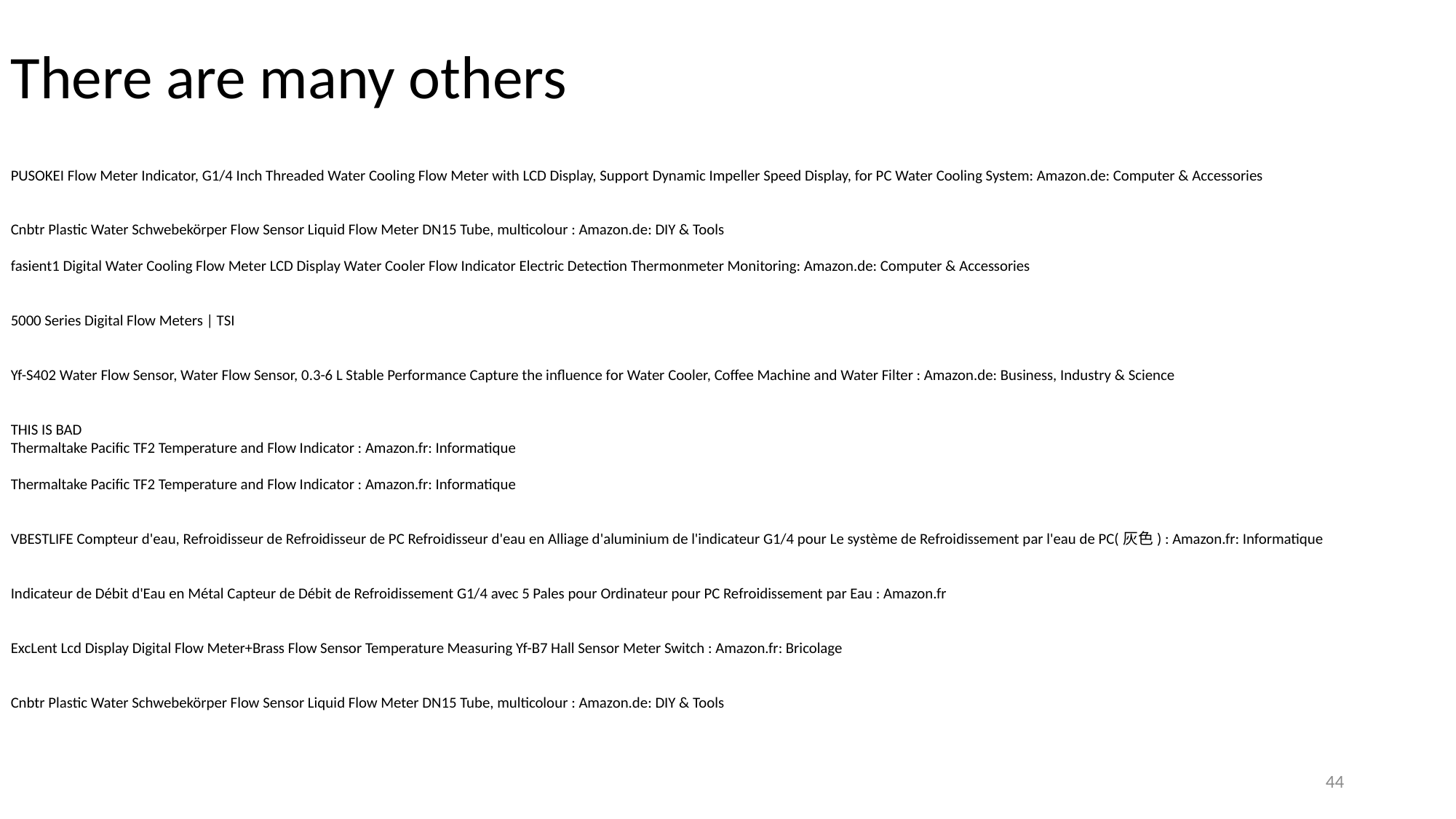

There are many others

PUSOKEI Flow Meter Indicator, G1/4 Inch Threaded Water Cooling Flow Meter with LCD Display, Support Dynamic Impeller Speed Display, for PC Water Cooling System: Amazon.de: Computer & Accessories

Cnbtr Plastic Water Schwebekörper Flow Sensor Liquid Flow Meter DN15 Tube, multicolour : Amazon.de: DIY & Tools

fasient1 Digital Water Cooling Flow Meter LCD Display Water Cooler Flow Indicator Electric Detection Thermonmeter Monitoring: Amazon.de: Computer & Accessories

5000 Series Digital Flow Meters | TSI

Yf-S402 Water Flow Sensor, Water Flow Sensor, 0.3-6 L Stable Performance Capture the influence for Water Cooler, Coffee Machine and Water Filter : Amazon.de: Business, Industry & Science

THIS IS BAD
Thermaltake Pacific TF2 Temperature and Flow Indicator : Amazon.fr: Informatique

Thermaltake Pacific TF2 Temperature and Flow Indicator : Amazon.fr: Informatique

VBESTLIFE Compteur d'eau, Refroidisseur de Refroidisseur de PC Refroidisseur d'eau en Alliage d'aluminium de l'indicateur G1/4 pour Le système de Refroidissement par l'eau de PC(灰色) : Amazon.fr: Informatique

Indicateur de Débit d'Eau en Métal Capteur de Débit de Refroidissement G1/4 avec 5 Pales pour Ordinateur pour PC Refroidissement par Eau : Amazon.fr

ExcLent Lcd Display Digital Flow Meter+Brass Flow Sensor Temperature Measuring Yf-B7 Hall Sensor Meter Switch : Amazon.fr: Bricolage

Cnbtr Plastic Water Schwebekörper Flow Sensor Liquid Flow Meter DN15 Tube, multicolour : Amazon.de: DIY & Tools
44